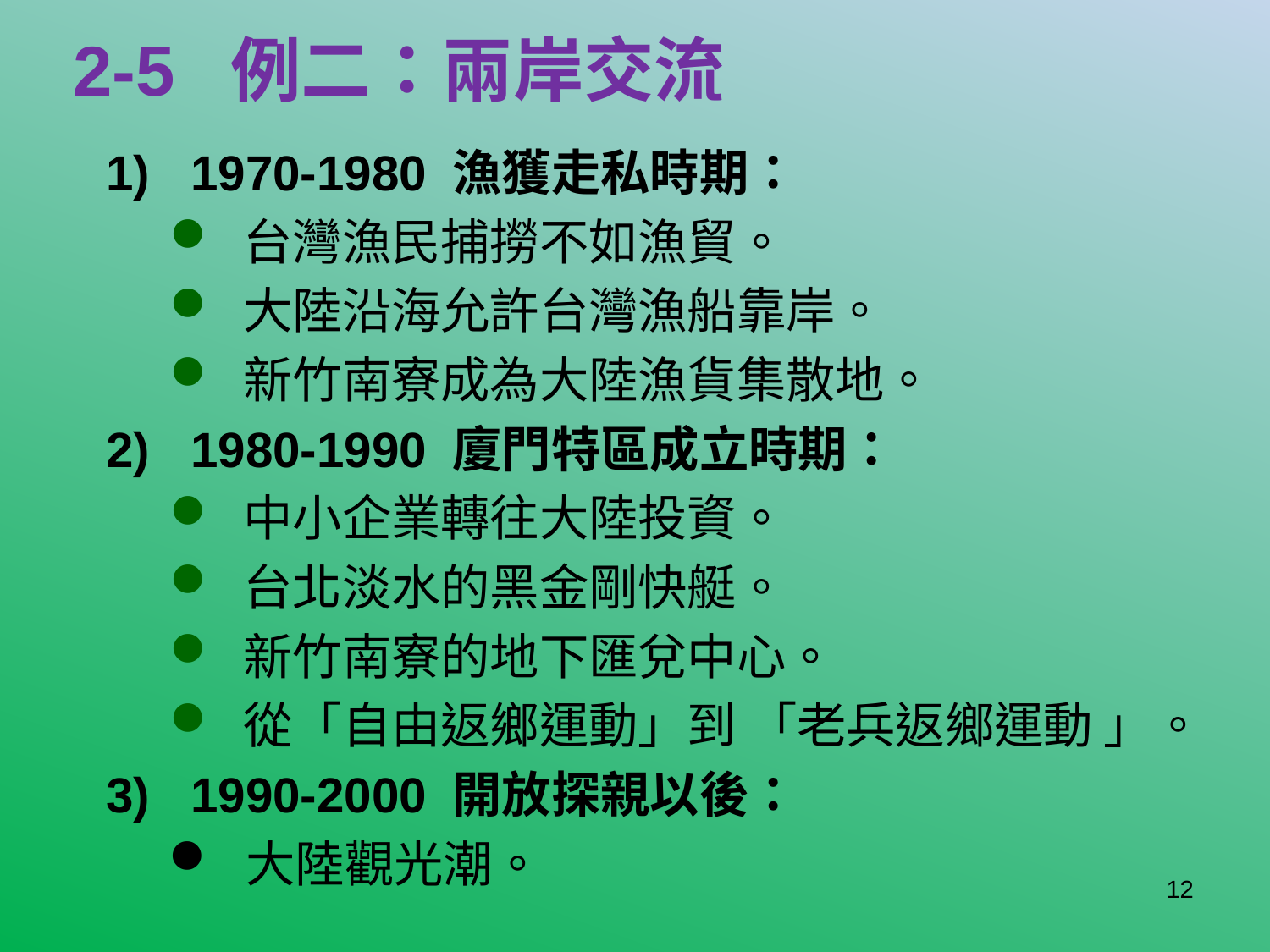

# 2-5  例二：兩岸交流
1970-1980 漁獲走私時期：
台灣漁民捕撈不如漁貿。
大陸沿海允許台灣漁船靠岸。
新竹南寮成為大陸漁貨集散地。
1980-1990 廈門特區成立時期：
中小企業轉往大陸投資。
台北淡水的黑金剛快艇。
新竹南寮的地下匯兌中心。
從「自由返鄉運動」到 「老兵返鄉運動 」。
1990-2000 開放探親以後：
大陸觀光潮。
12